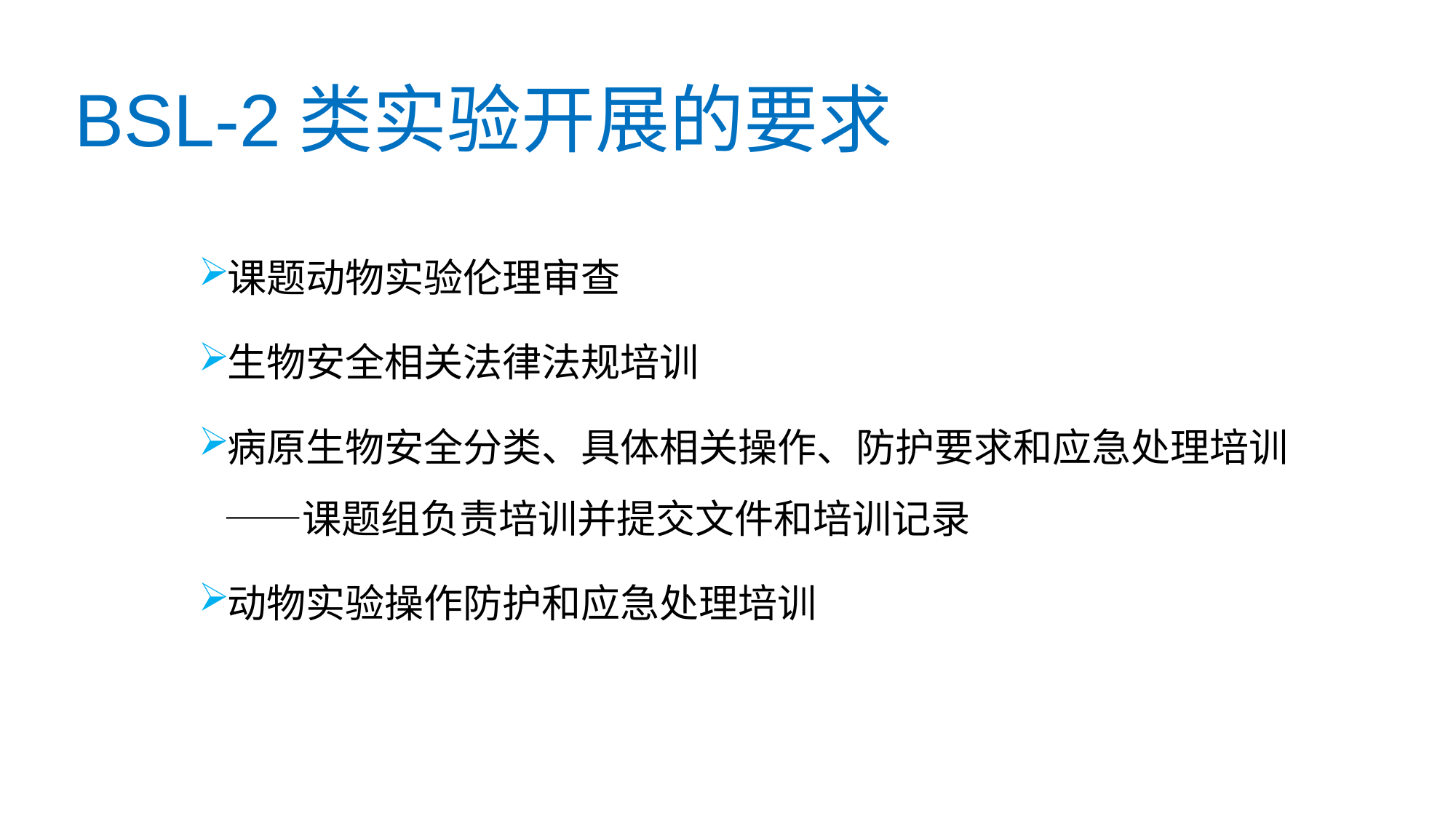

# BSL-2类实验开展的要求
课题动物实验伦理审查
生物安全相关法律法规培训
病原生物安全分类、具体相关操作、防护要求和应急处理培训——课题组负责培训并提交文件和培训记录
动物实验操作防护和应急处理培训
45